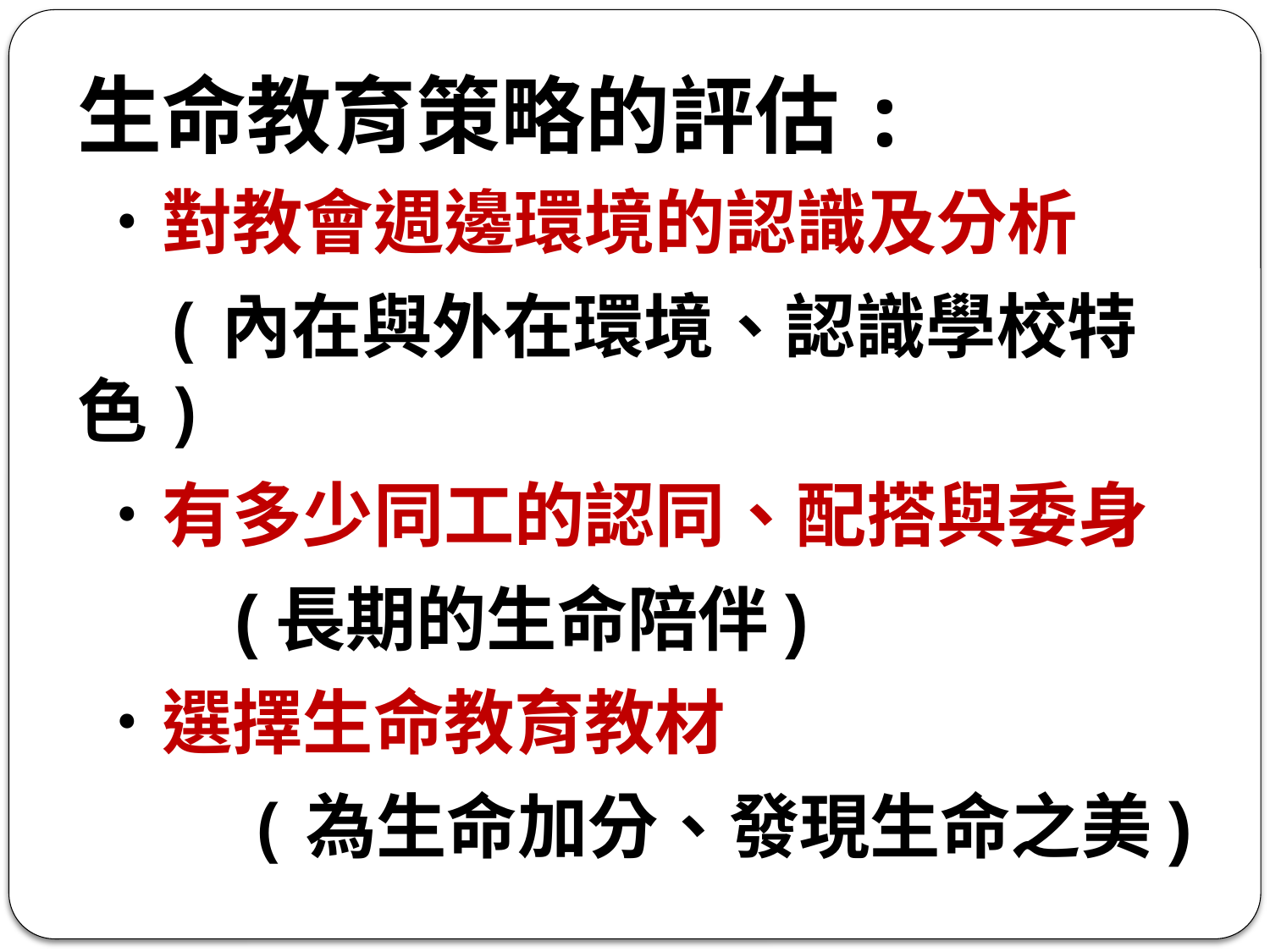

生命教育策略的評估:
  ˙對教會週邊環境的認識及分析
  (內在與外在環境、認識學校特色)
  ˙有多少同工的認同、配搭與委身
        (長期的生命陪伴)
  ˙選擇生命教育教材
    (為生命加分、發現生命之美)